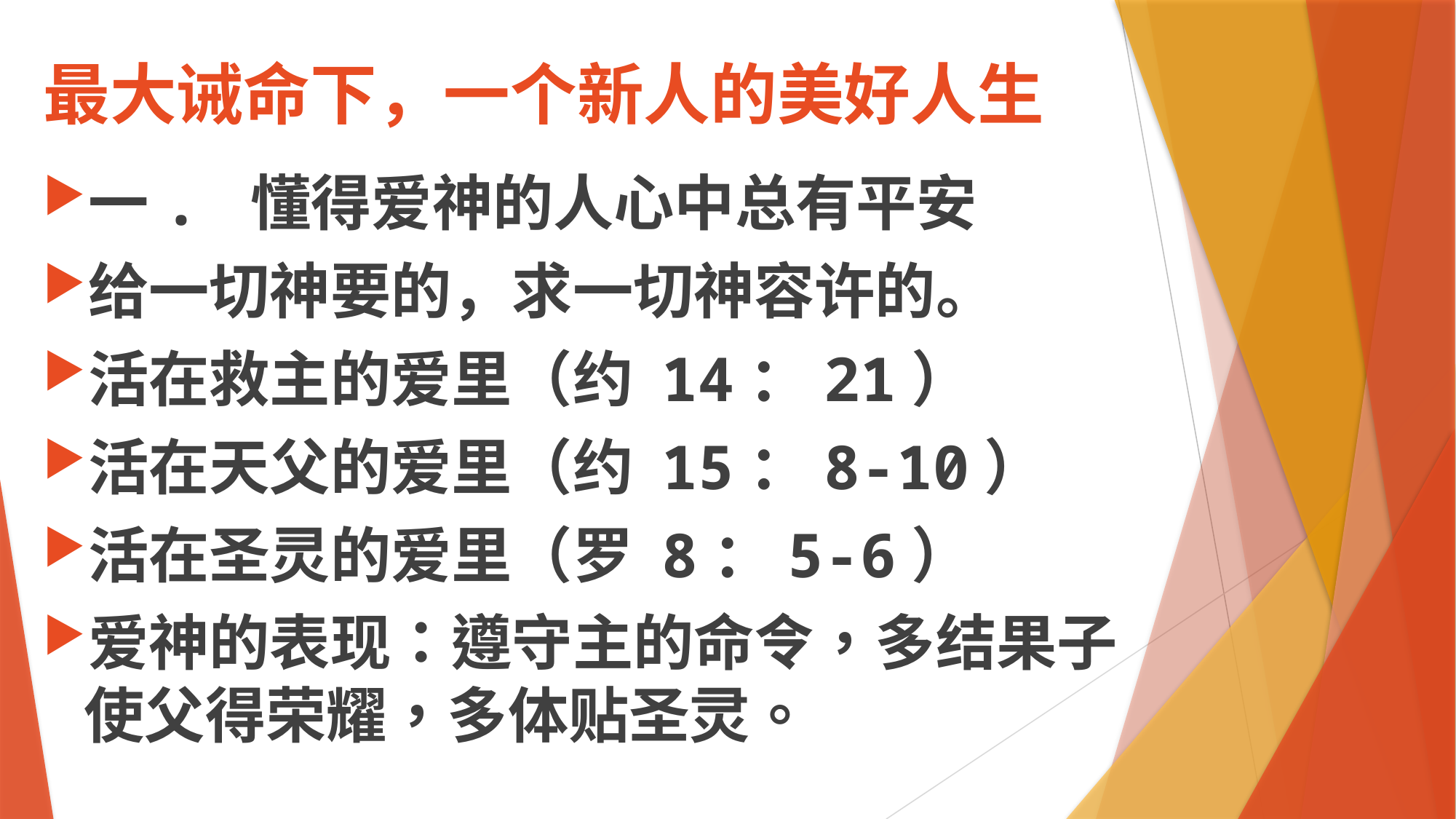

# 最大诫命下，一个新人的美好人生
一. 懂得爱神的人心中总有平安
给一切神要的，求一切神容许的。
活在救主的爱里（约 14：21）
活在天父的爱里（约 15：8-10）
活在圣灵的爱里（罗 8：5-6）
爱神的表现：遵守主的命令，多结果子使父得荣耀，多体贴圣灵。